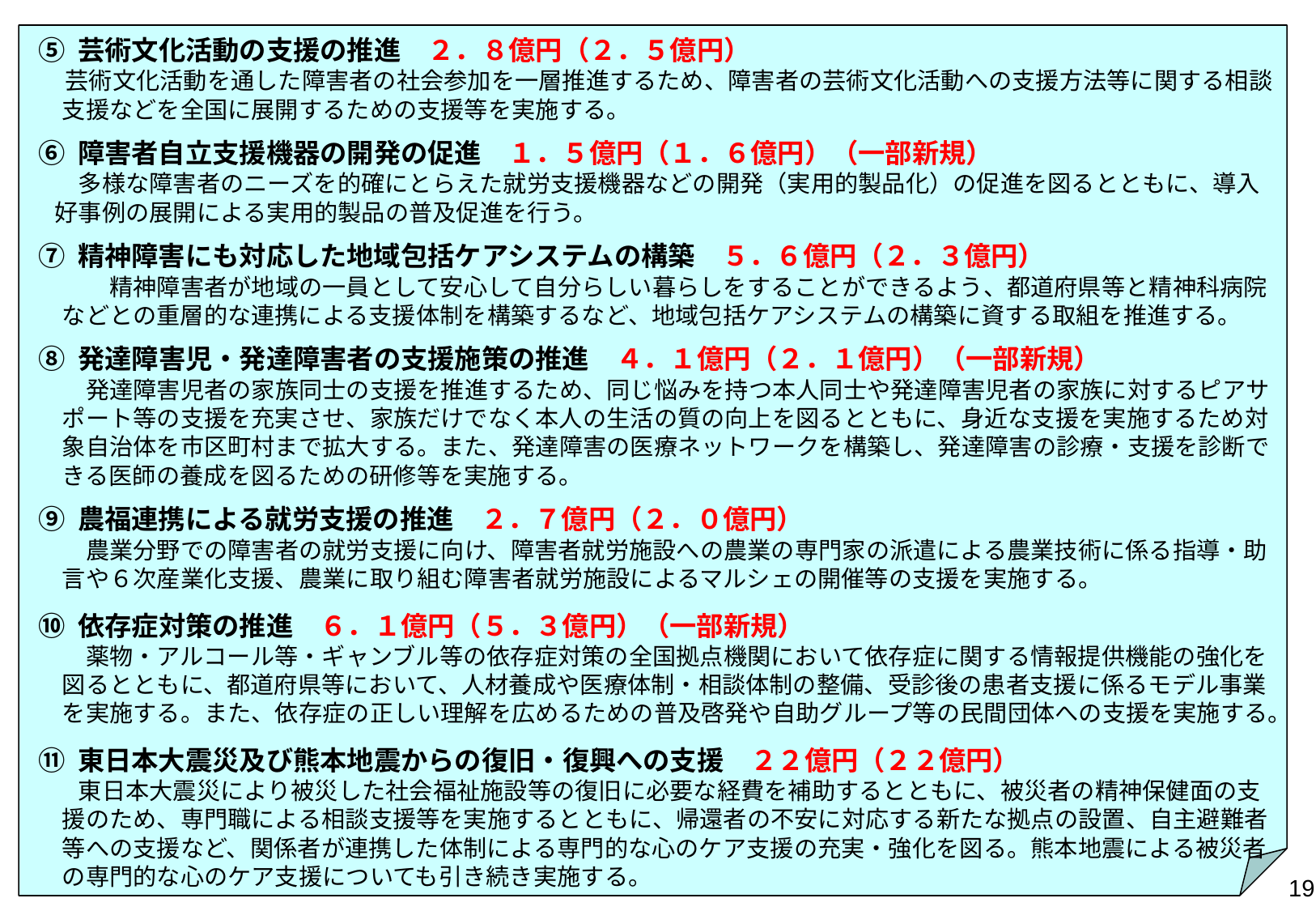

⑤ 芸術文化活動の支援の推進　２．８億円（２．５億円）
    芸術文化活動を通した障害者の社会参加を一層推進するため、障害者の芸術文化活動への支援方法等に関する相談支援などを全国に展開するための支援等を実施する。

⑥ 障害者自立支援機器の開発の促進　１．５億円（１．６億円）（一部新規）
  　多様な障害者のニーズを的確にとらえた就労支援機器などの開発（実用的製品化）の促進を図るとともに、導入
  好事例の展開による実用的製品の普及促進を行う。

⑦ 精神障害にも対応した地域包括ケアシステムの構築　５．６億円（２．３億円）
　　　精神障害者が地域の一員として安心して自分らしい暮らしをすることができるよう、都道府県等と精神科病院などとの重層的な連携による支援体制を構築するなど、地域包括ケアシステムの構築に資する取組を推進する。

⑧ 発達障害児・発達障害者の支援施策の推進　４．１億円（２．１億円）（一部新規）
　　発達障害児者の家族同士の支援を推進するため、同じ悩みを持つ本人同士や発達障害児者の家族に対するピアサポート等の支援を充実させ、家族だけでなく本人の生活の質の向上を図るとともに、身近な支援を実施するため対象自治体を市区町村まで拡大する。また、発達障害の医療ネットワークを構築し、発達障害の診療・支援を診断できる医師の養成を図るための研修等を実施する。

⑨ 農福連携による就労支援の推進　２．７億円（２．０億円）
　　農業分野での障害者の就労支援に向け、障害者就労施設への農業の専門家の派遣による農業技術に係る指導・助言や６次産業化支援、農業に取り組む障害者就労施設によるマルシェの開催等の支援を実施する。

⑩ 依存症対策の推進　６．１億円（５．３億円）（一部新規）
　　薬物・アルコール等・ギャンブル等の依存症対策の全国拠点機関において依存症に関する情報提供機能の強化を図るとともに、都道府県等において、人材養成や医療体制・相談体制の整備、受診後の患者支援に係るモデル事業を実施する。また、依存症の正しい理解を広めるための普及啓発や自助グループ等の民間団体への支援を実施する。

⑪ 東日本大震災及び熊本地震からの復旧・復興への支援　２２億円（２２億円）
  　東日本大震災により被災した社会福祉施設等の復旧に必要な経費を補助するとともに、被災者の精神保健面の支援のため、専門職による相談支援等を実施するとともに、帰還者の不安に対応する新たな拠点の設置、自主避難者等への支援など、関係者が連携した体制による専門的な心のケア支援の充実・強化を図る。熊本地震による被災者の専門的な心のケア支援についても引き続き実施する。

19